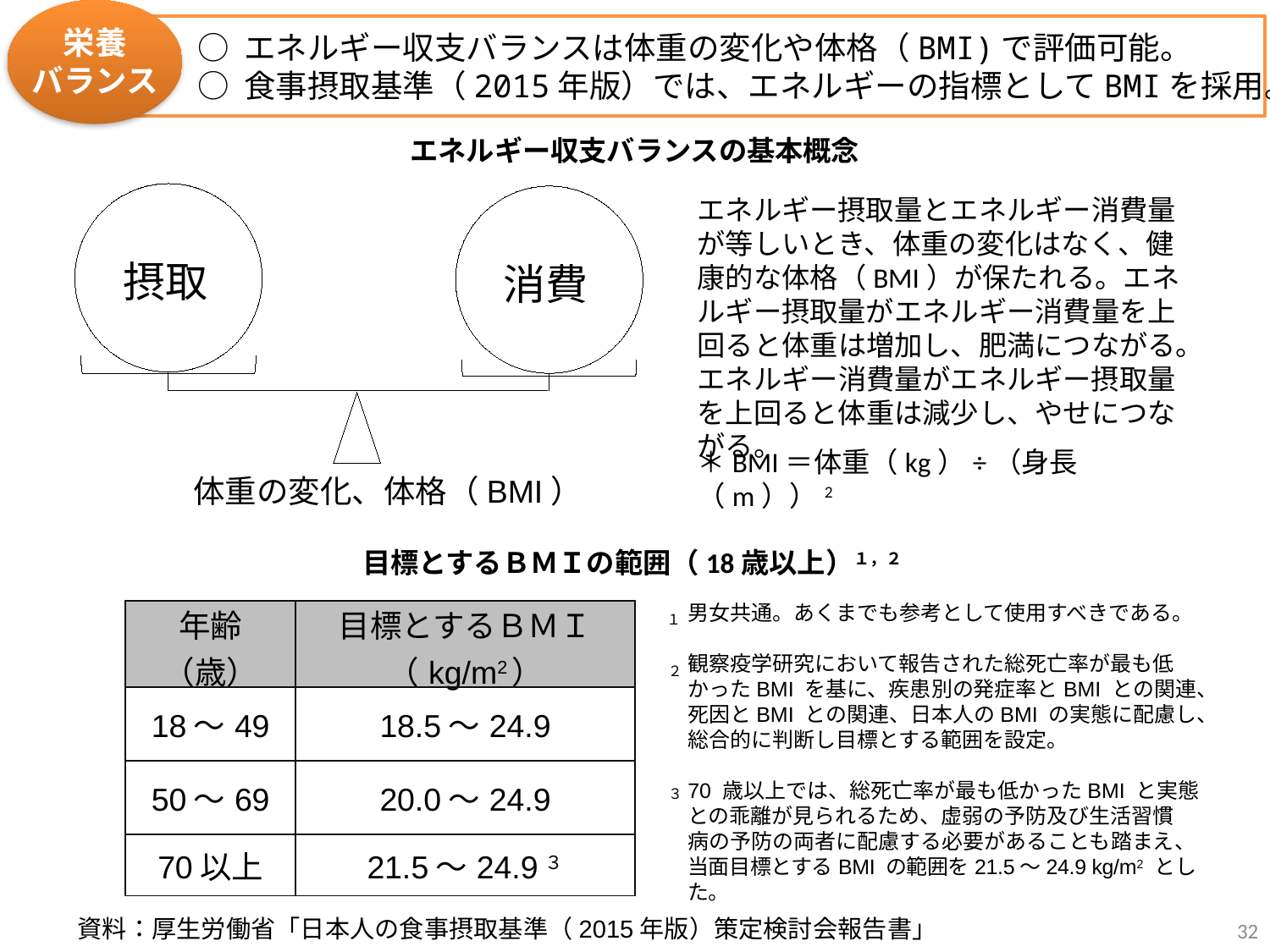

栄養
バランス

○ エネルギー収支バランスは体重の変化や体格（BMI)で評価可能。
○ 食事摂取基準（2015年版）では、エネルギーの指標としてBMIを採用。
エネルギー収支バランスの基本概念

摂取
消費

体重の変化、体格（BMI）
エネルギー摂取量とエネルギー消費量が等しいとき、体重の変化はなく、健康的な体格（BMI）が保たれる。エネルギー摂取量がエネルギー消費量を上回ると体重は増加し、肥満につながる。エネルギー消費量がエネルギー摂取量を上回ると体重は減少し、やせにつながる。
＊BMI＝体重（kg）÷（身長（m））2
目標とするＢＭＩの範囲（18歳以上）１，２
男女共通。あくまでも参考として使用すべきである。

観察疫学研究において報告された総死亡率が最も低
かったBMI を基に、疾患別の発症率とBMI との関連、
死因とBMI との関連、日本人のBMI の実態に配慮し、
総合的に判断し目標とする範囲を設定。

70 歳以上では、総死亡率が最も低かったBMI と実態
との乖離が見られるため、虚弱の予防及び生活習慣
病の予防の両者に配慮する必要があることも踏まえ、
当面目標とするBMI の範囲を21.5～24.9 kg/m2 とした。
| 年齢（歳） | 目標とするＢＭＩ（kg/m2） |
| --- | --- |
| 18～49 | 18.5～24.9 |
| 50～69 | 20.0～24.9 |
| 70以上 | 21.5～24.9３ |
１
２
３
32
資料：厚生労働省「日本人の食事摂取基準（2015年版）策定検討会報告書」